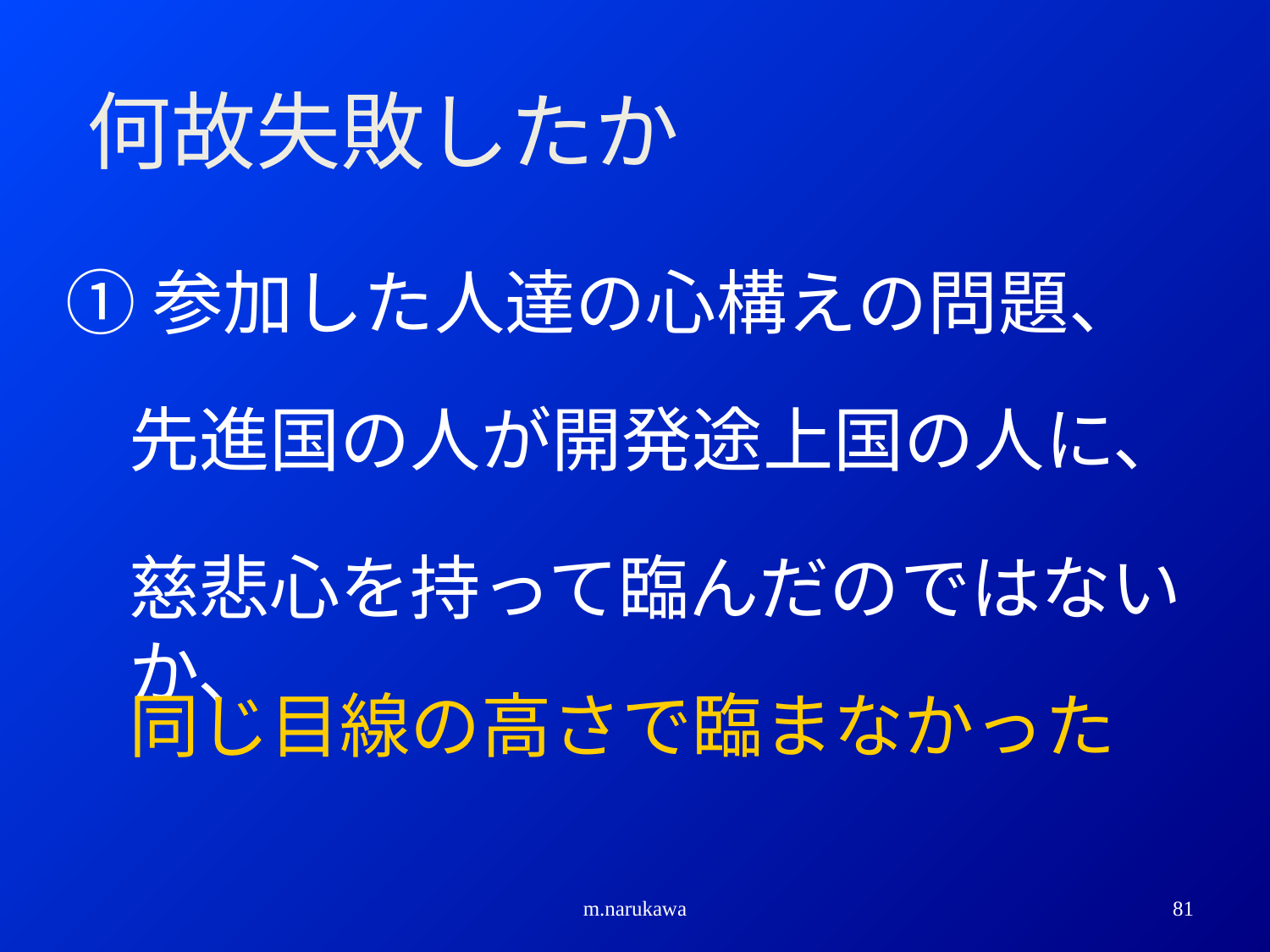

何故失敗したか
①参加した人達の心構えの問題、
先進国の人が開発途上国の人に、
慈悲心を持って臨んだのではないか、
同じ目線の高さで臨まなかった
m.narukawa
81